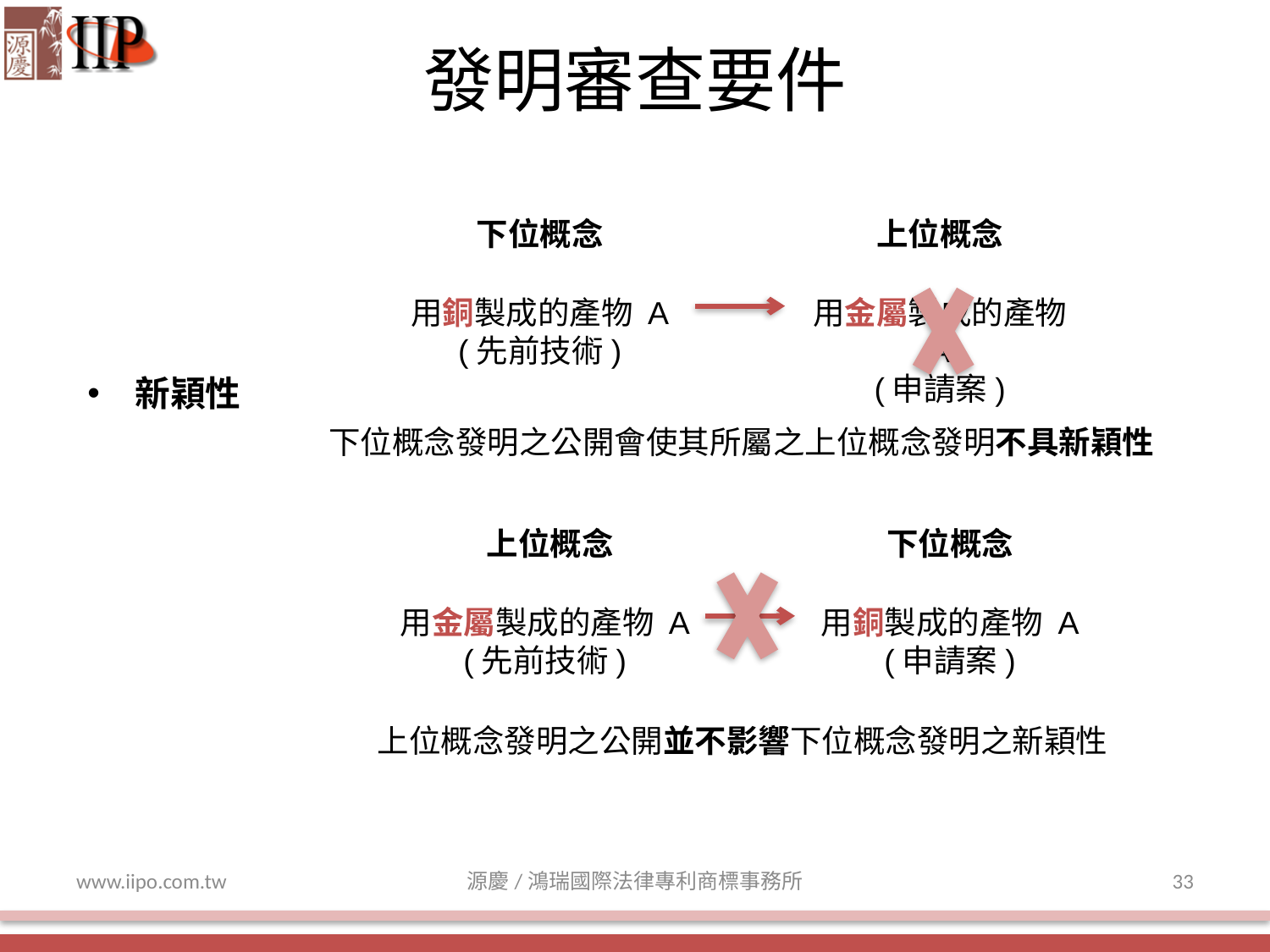

發明審查要件
產業利用性

新穎性

進步性

下位概念
用銅製成的產物 A
(先前技術)
上位概念
用金屬製成的產物 A
(申請案)

下位概念發明之公開會使其所屬之上位概念發明不具新穎性
上位概念
用金屬製成的產物 A
(先前技術)
下位概念
用銅製成的產物 A
(申請案)

上位概念發明之公開並不影響下位概念發明之新穎性
www.iipo.com.tw
源慶/鴻瑞國際法律專利商標事務所
33